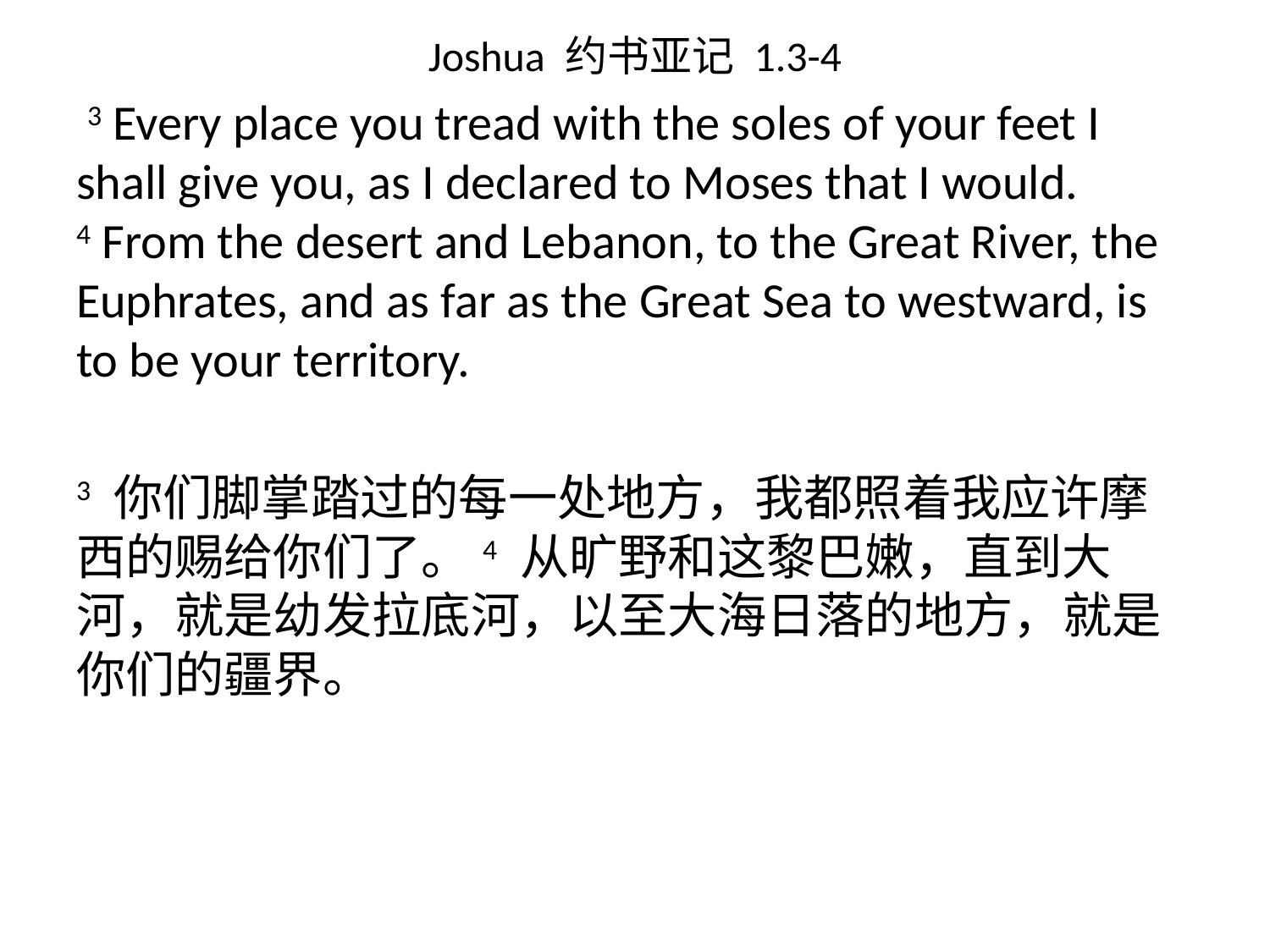

# Joshua 约书亚记 1.3-4
 3 Every place you tread with the soles of your feet I shall give you, as I declared to Moses that I would.         4 From the desert and Lebanon, to the Great River, the Euphrates, and as far as the Great Sea to westward, is to be your territory.

3 你们脚掌踏过的每一处地方，我都照着我应许摩西的赐给你们了。4 从旷野和这黎巴嫩，直到大河，就是幼发拉底河，以至大海日落的地方，就是你们的疆界。